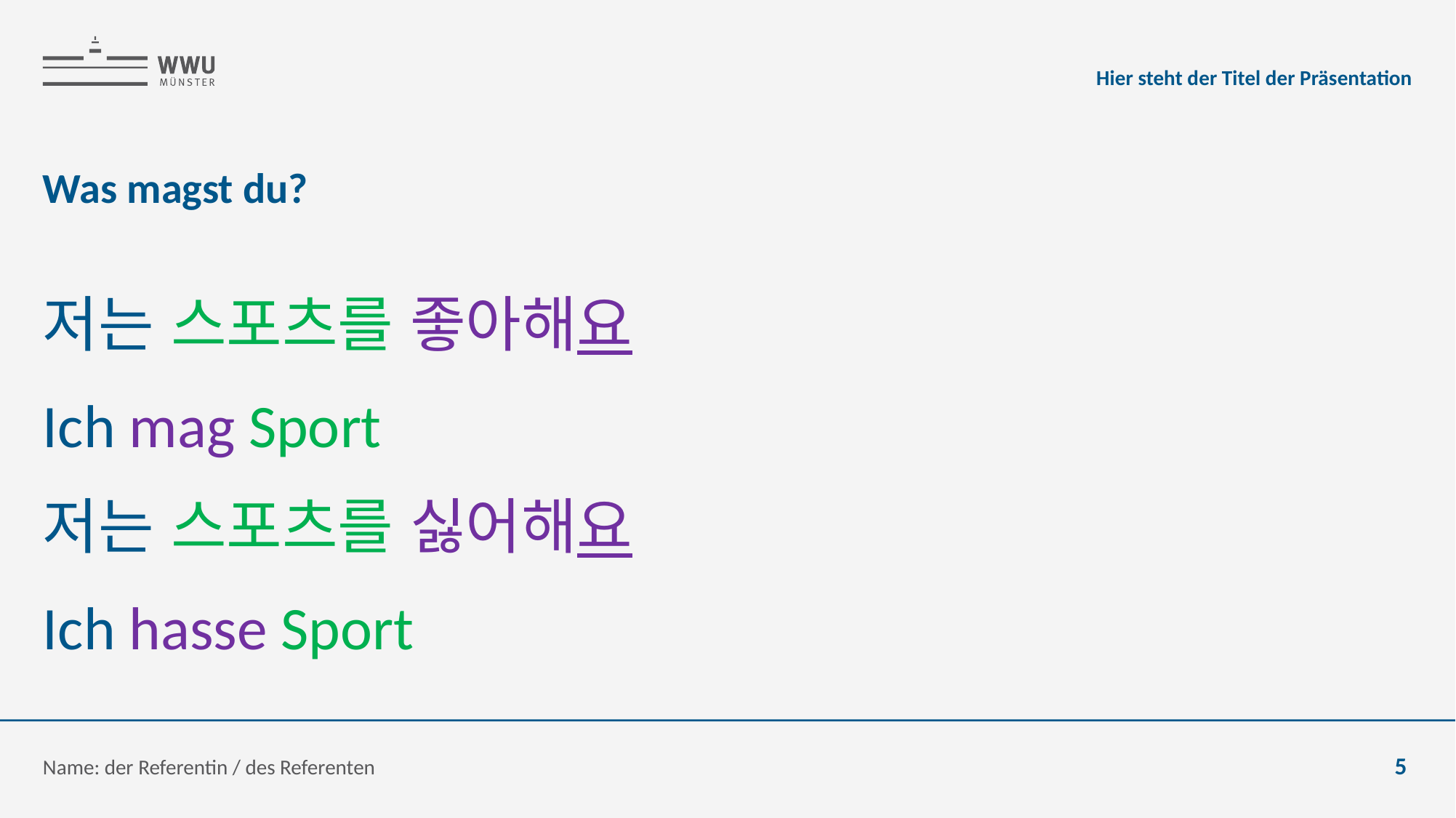

Hier steht der Titel der Präsentation
# Was magst du?
저는 스포츠를 좋아해요
Ich mag Sport
저는 스포츠를 싫어해요
Ich hasse Sport
Name: der Referentin / des Referenten
5